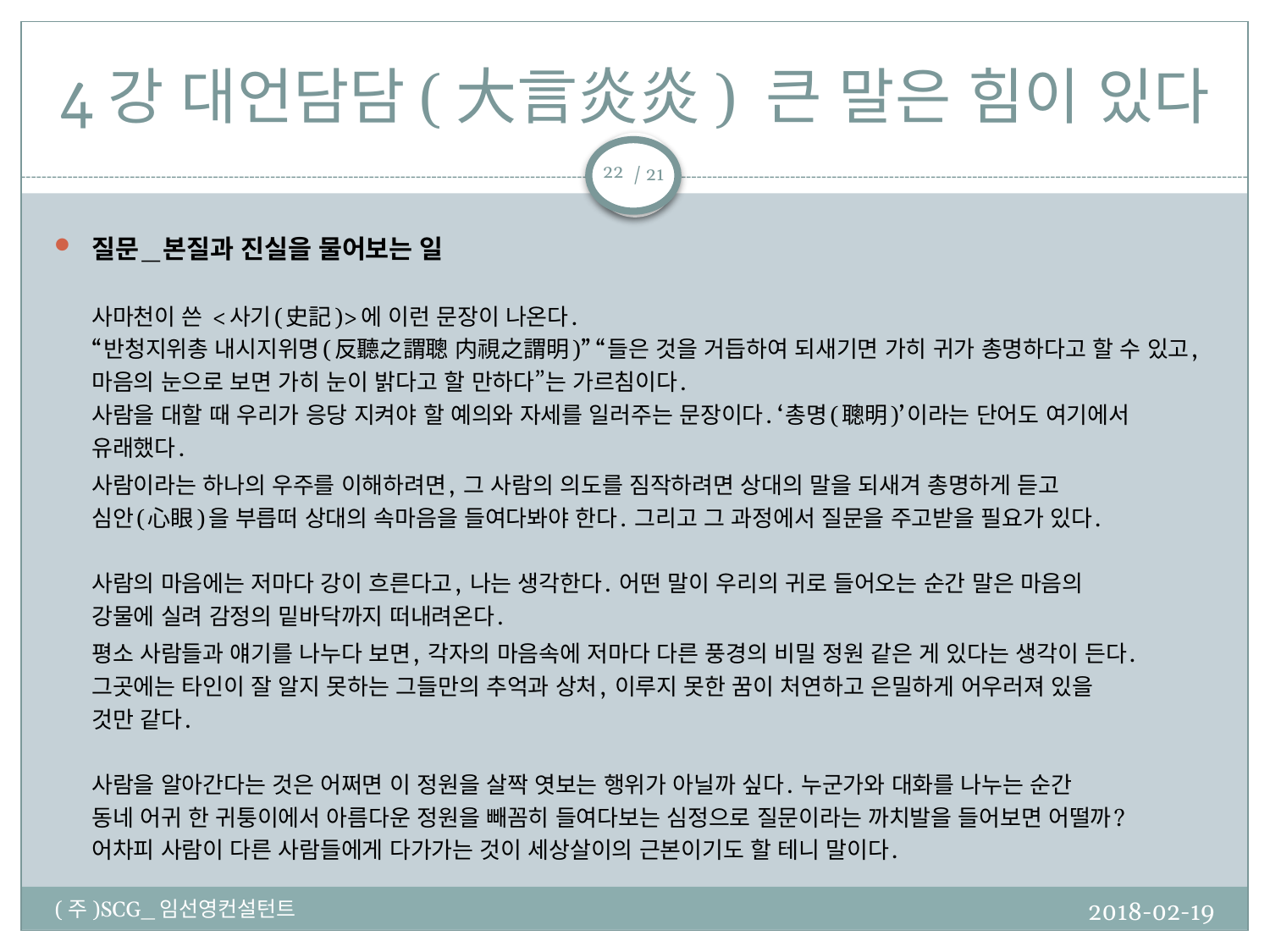

# 4강 대언담담(大言炎炎) 큰 말은 힘이 있다
22
질문_본질과 진실을 물어보는 일

사마천이 쓴 <사기(史記)>에 이런 문장이 나온다.
“반청지위총 내시지위명(反聽之謂聰 内視之謂明)” “들은 것을 거듭하여 되새기면 가히 귀가 총명하다고 할 수 있고, 마음의 눈으로 보면 가히 눈이 밝다고 할 만하다”는 가르침이다.
사람을 대할 때 우리가 응당 지켜야 할 예의와 자세를 일러주는 문장이다. ‘총명(聰明)’이라는 단어도 여기에서 유래했다.
사람이라는 하나의 우주를 이해하려면, 그 사람의 의도를 짐작하려면 상대의 말을 되새겨 총명하게 듣고
심안(心眼)을 부릅떠 상대의 속마음을 들여다봐야 한다. 그리고 그 과정에서 질문을 주고받을 필요가 있다.

사람의 마음에는 저마다 강이 흐른다고, 나는 생각한다. 어떤 말이 우리의 귀로 들어오는 순간 말은 마음의
강물에 실려 감정의 밑바닥까지 떠내려온다.
평소 사람들과 얘기를 나누다 보면, 각자의 마음속에 저마다 다른 풍경의 비밀 정원 같은 게 있다는 생각이 든다. 그곳에는 타인이 잘 알지 못하는 그들만의 추억과 상처, 이루지 못한 꿈이 처연하고 은밀하게 어우러져 있을
것만 같다.

사람을 알아간다는 것은 어쩌면 이 정원을 살짝 엿보는 행위가 아닐까 싶다. 누군가와 대화를 나누는 순간
동네 어귀 한 귀퉁이에서 아름다운 정원을 빼꼼히 들여다보는 심정으로 질문이라는 까치발을 들어보면 어떨까?
어차피 사람이 다른 사람들에게 다가가는 것이 세상살이의 근본이기도 할 테니 말이다.
2018-02-19
(주)SCG_임선영컨설턴트